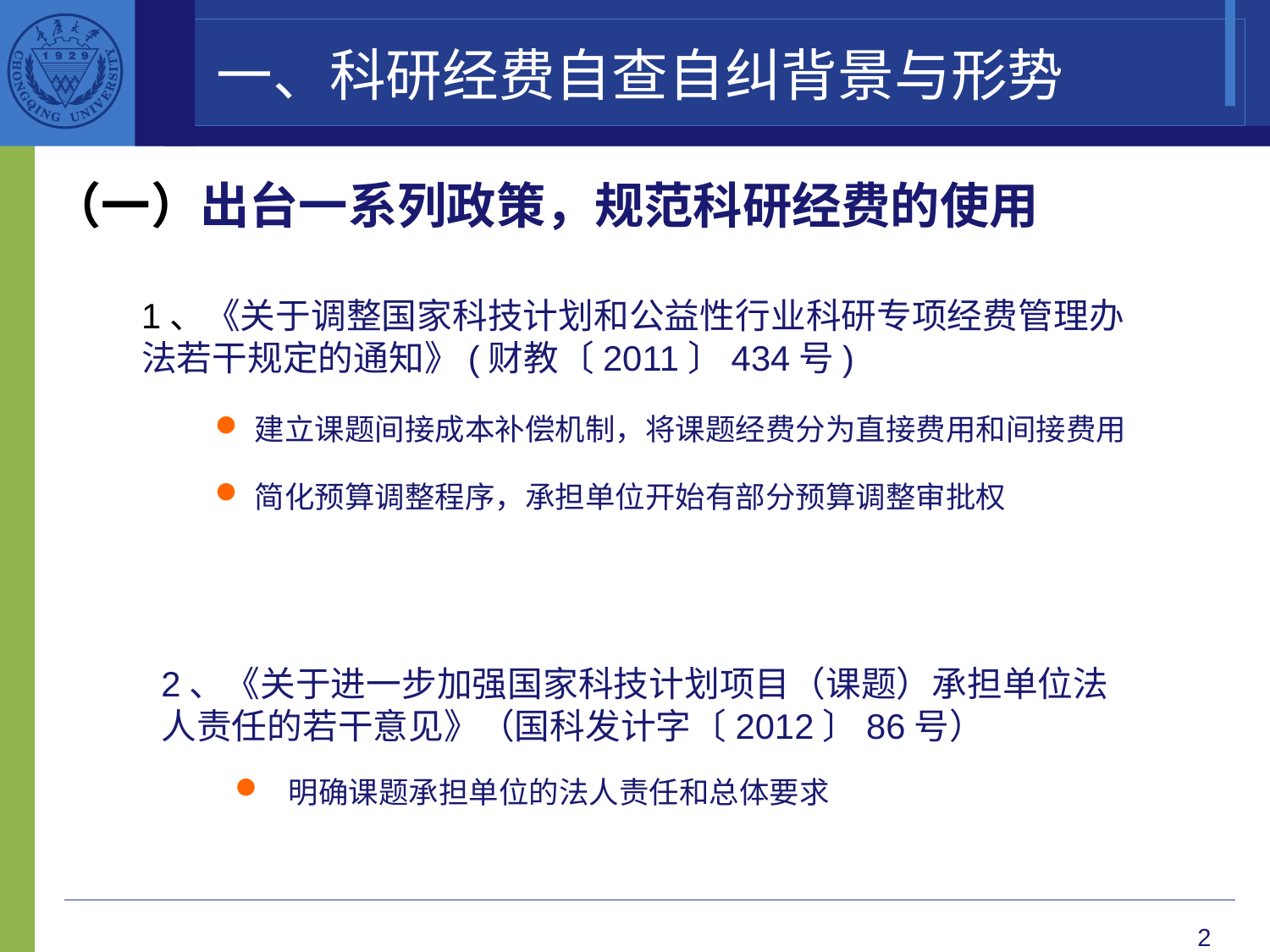

一、科研经费自查自纠背景与形势
（一）出台一系列政策，规范科研经费的使用
1、《关于调整国家科技计划和公益性行业科研专项经费管理办法若干规定的通知》(财教〔2011〕434号)

建立课题间接成本补偿机制，将课题经费分为直接费用和间接费用

简化预算调整程序，承担单位开始有部分预算调整审批权

2、《关于进一步加强国家科技计划项目（课题）承担单位法人责任的若干意见》（国科发计字〔2012〕86号）

 明确课题承担单位的法人责任和总体要求
2